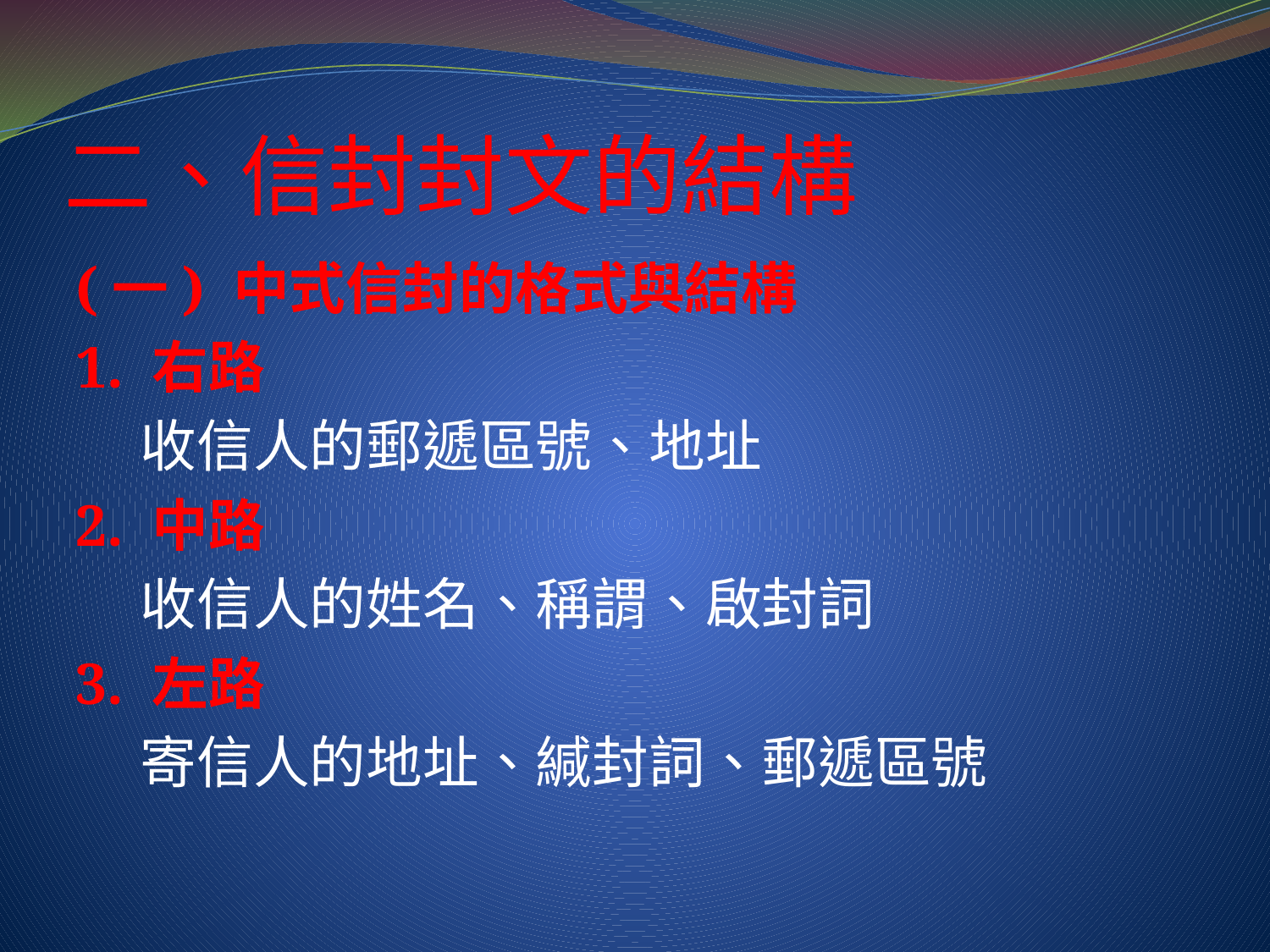

# 二、信封封文的結構
(一) 中式信封的格式與結構
1. 右路
    收信人的郵遞區號、地址
2. 中路
    收信人的姓名、稱謂、啟封詞
3. 左路
    寄信人的地址、緘封詞、郵遞區號